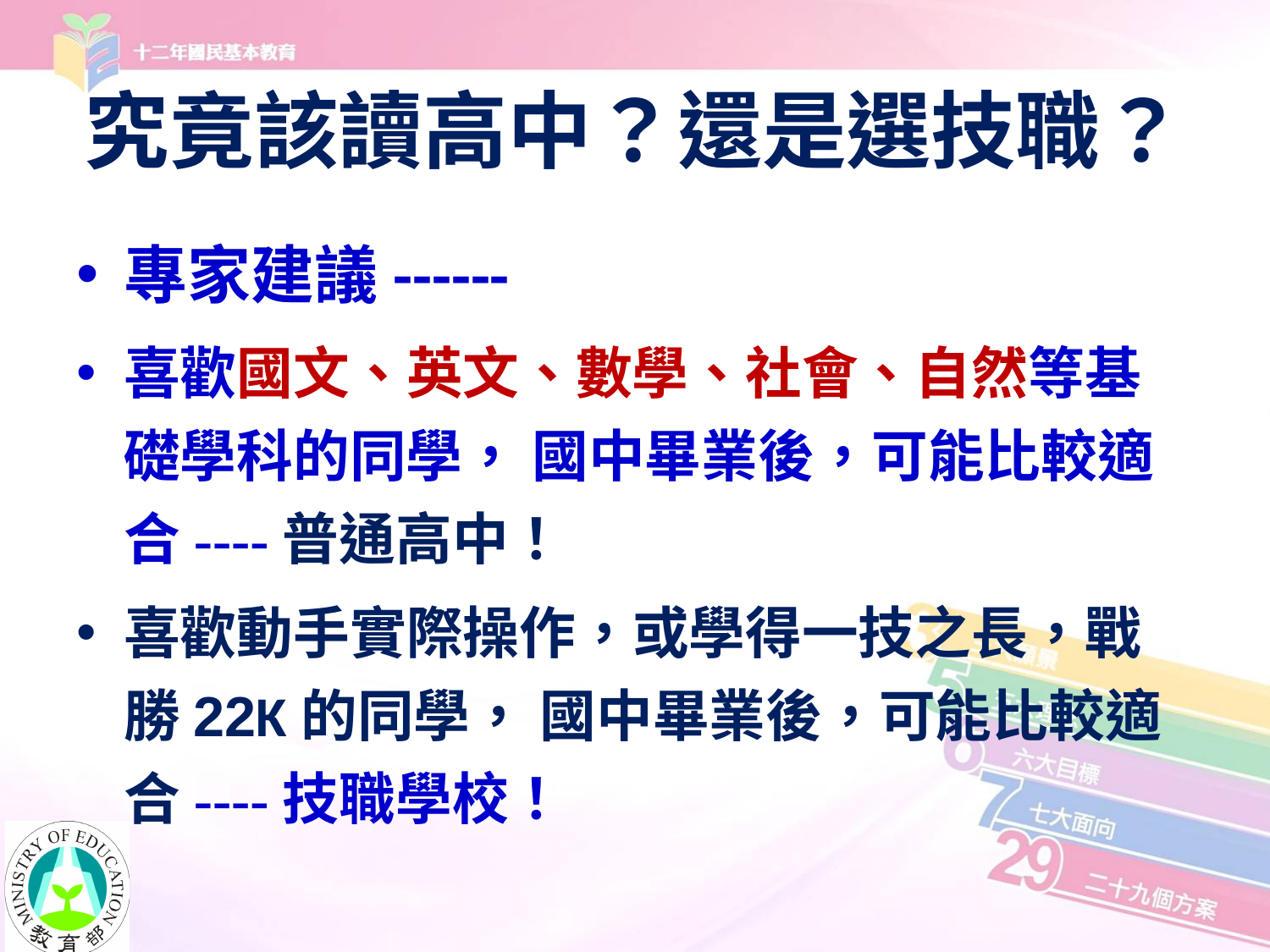

# 究竟該讀高中？還是選技職？
專家建議------
喜歡國文、英文、數學、社會、自然等基礎學科的同學， 國中畢業後，可能比較適合----普通高中！
喜歡動手實際操作，或學得一技之長，戰勝22K的同學， 國中畢業後，可能比較適合----技職學校！